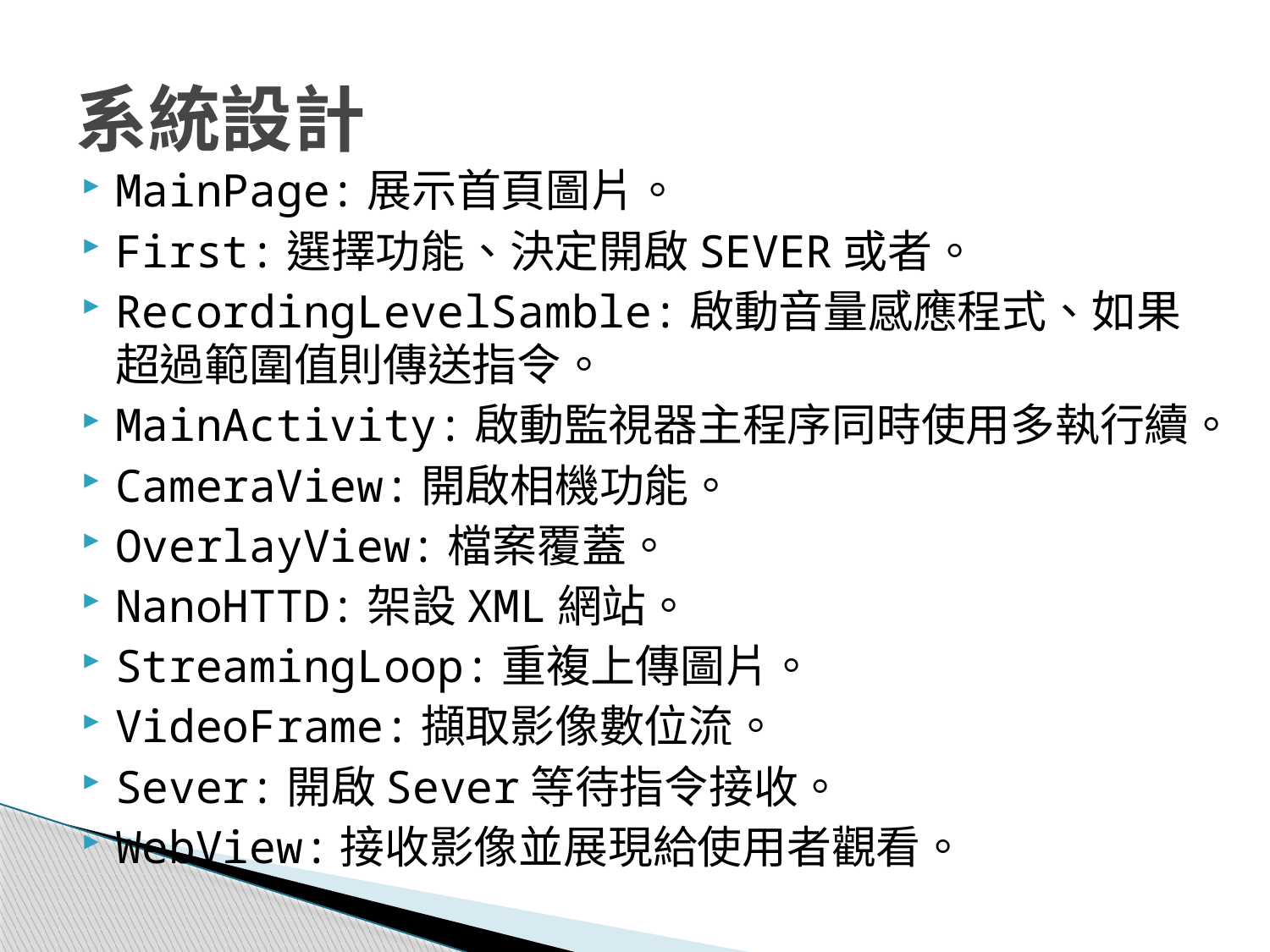

# 系統設計
MainPage:展示首頁圖片。
First:選擇功能、決定開啟SEVER或者。
RecordingLevelSamble:啟動音量感應程式、如果超過範圍值則傳送指令。
MainActivity:啟動監視器主程序同時使用多執行續。
CameraView:開啟相機功能。
OverlayView:檔案覆蓋。
NanoHTTD:架設XML網站。
StreamingLoop:重複上傳圖片。
VideoFrame:擷取影像數位流。
Sever:開啟Sever等待指令接收。
WebView:接收影像並展現給使用者觀看。